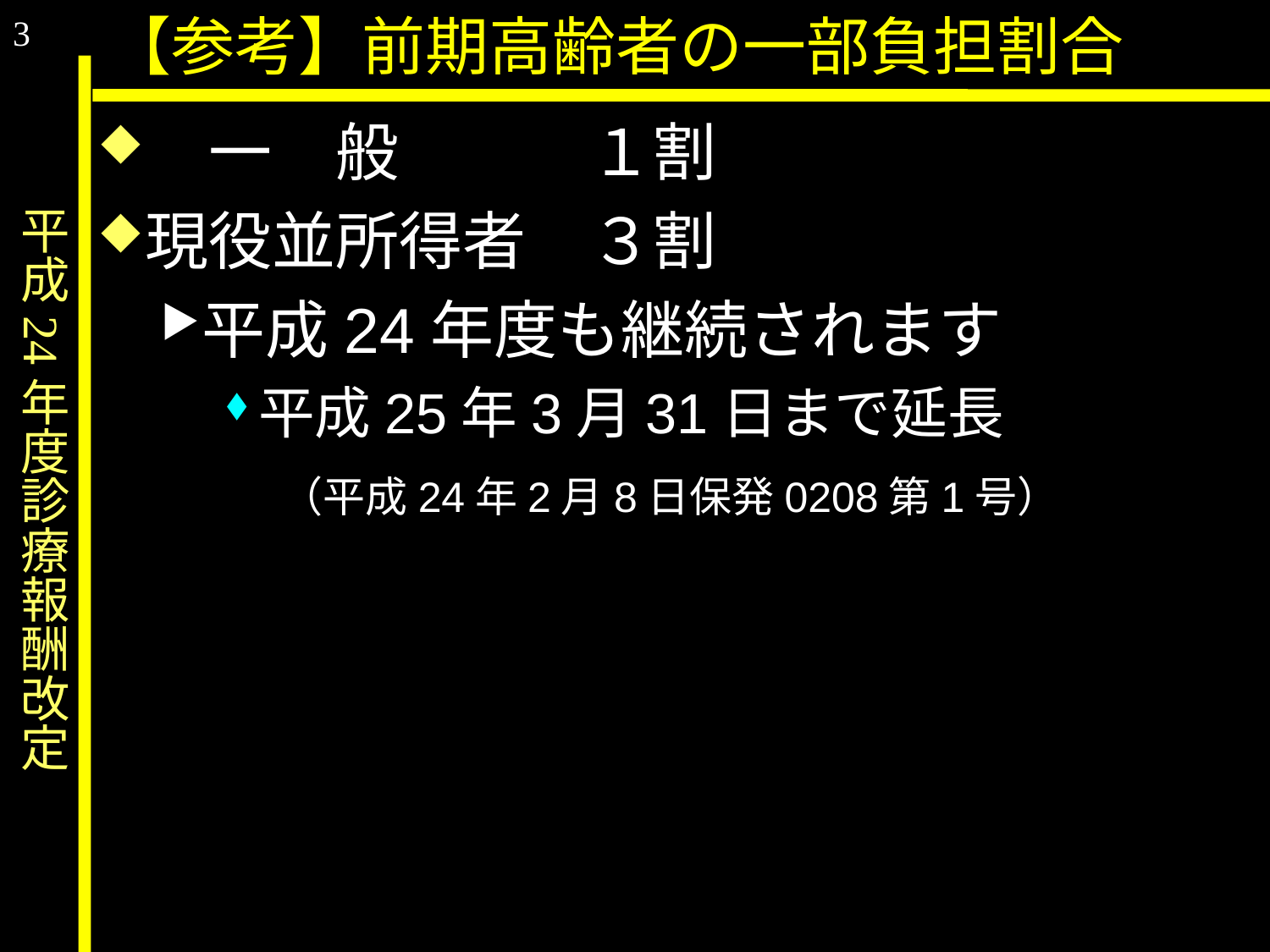

3
【参考】前期高齢者の一部負担割合

　一　般　　　１割
現役並所得者　３割
平成24年度も継続されます
平成25年3月31日まで延長
　（平成24年2月8日保発0208第1号）

# 平成24年度診療報酬改定